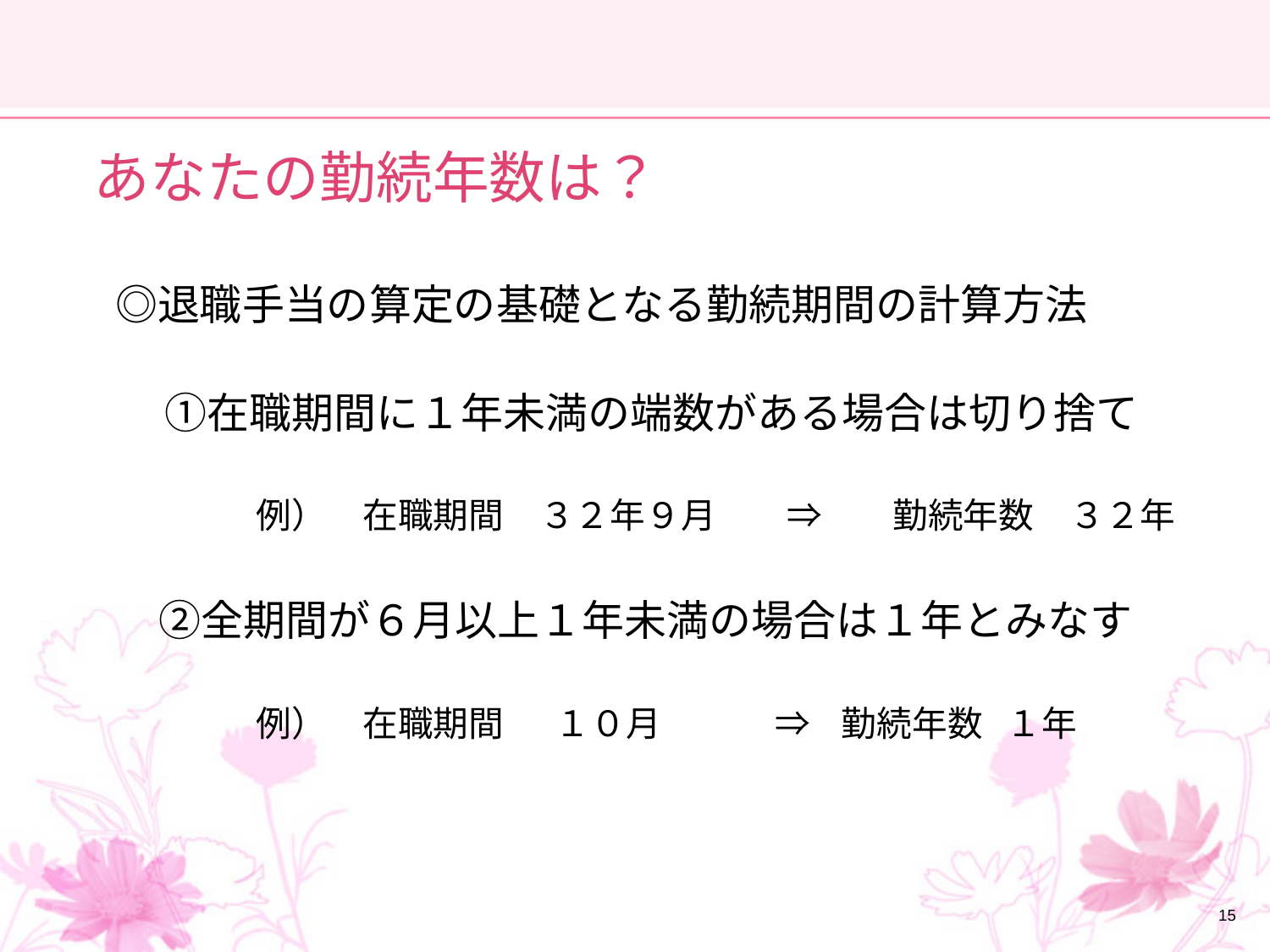

#
　あなたの勤続年数は？

　　◎退職手当の算定の基礎となる勤続期間の計算方法

　　　①在職期間に１年未満の端数がある場合は切り捨て

　　　　　　例）　在職期間　３２年９月　　⇒　　勤続年数　３２年

　 　　②全期間が６月以上１年未満の場合は１年とみなす

　　　　　　例）　在職期間  　１０月　　　 ⇒    勤続年数   １年

　　　④期限付講師⇒採用

15